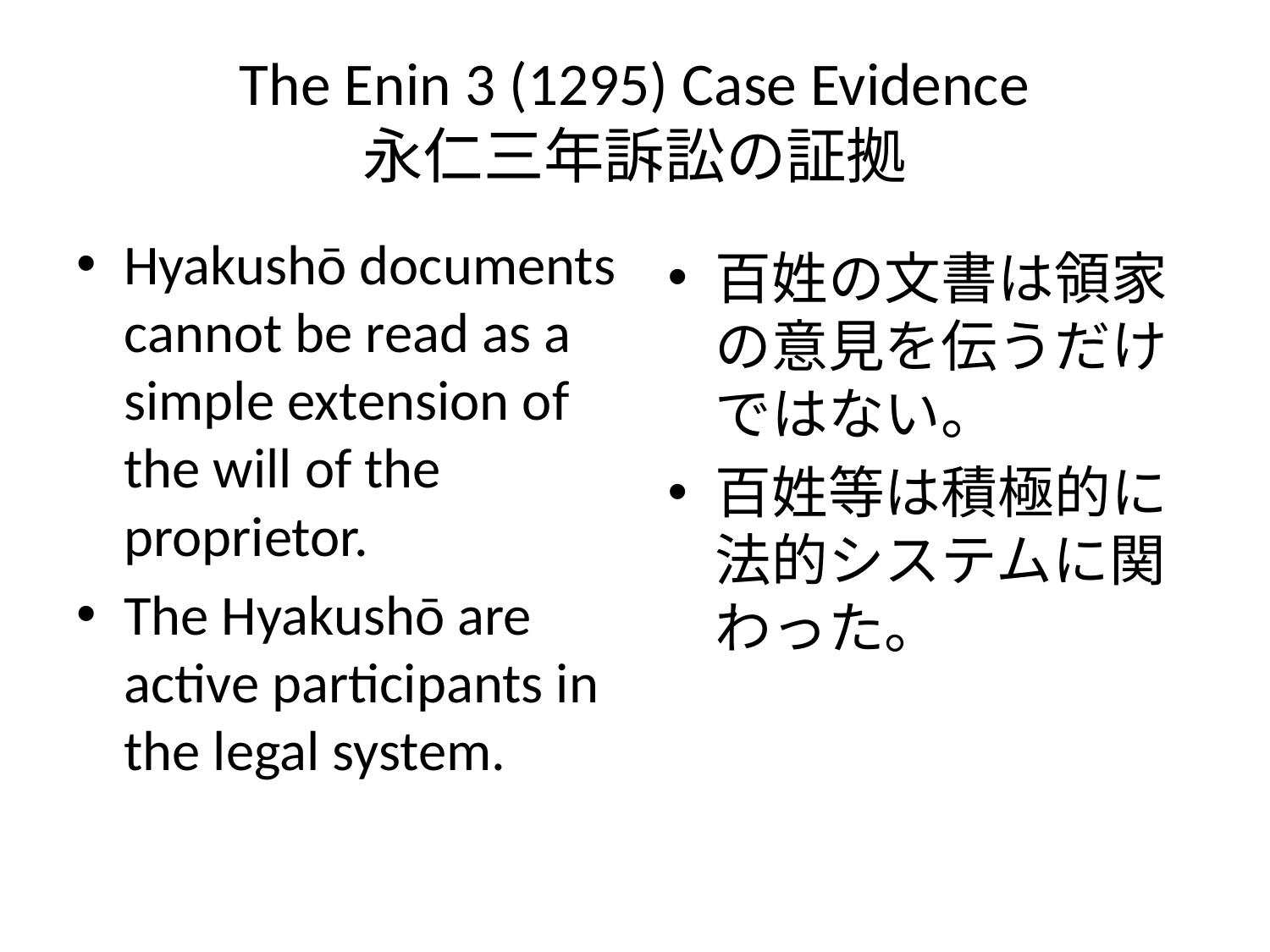

# The Enin 3 (1295) Case Evidence 永仁三年訴訟の証拠
Hyakushō documents cannot be read as a simple extension of the will of the proprietor.
The Hyakushō are active participants in the legal system.
百姓の文書は領家の意見を伝うだけではない。
百姓等は積極的に法的システムに関わった。